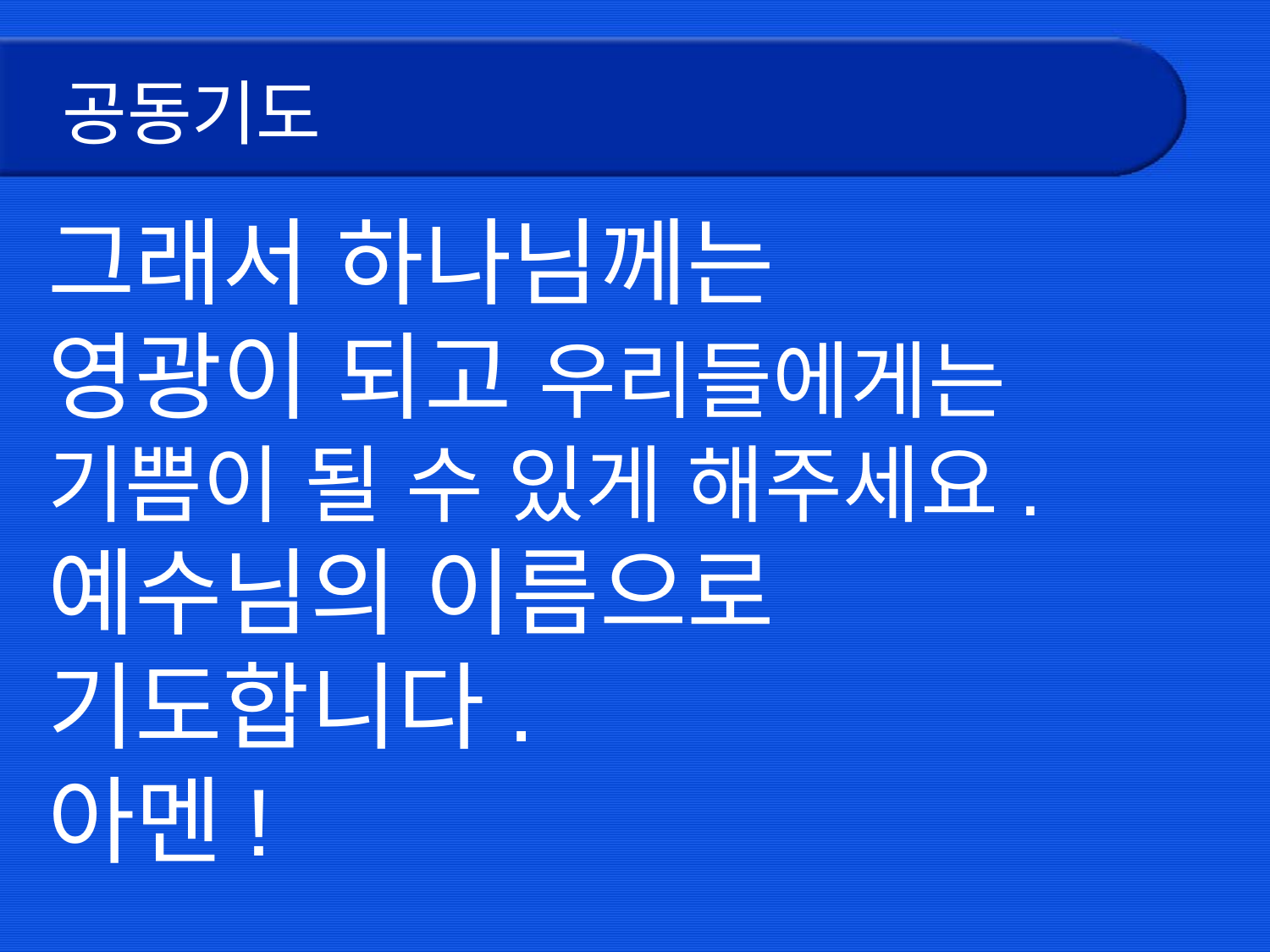

# 공동기도

그래서 하나님께는
영광이 되고 우리들에게는
기쁨이 될 수 있게 해주세요.
예수님의 이름으로
기도합니다.
아멘!